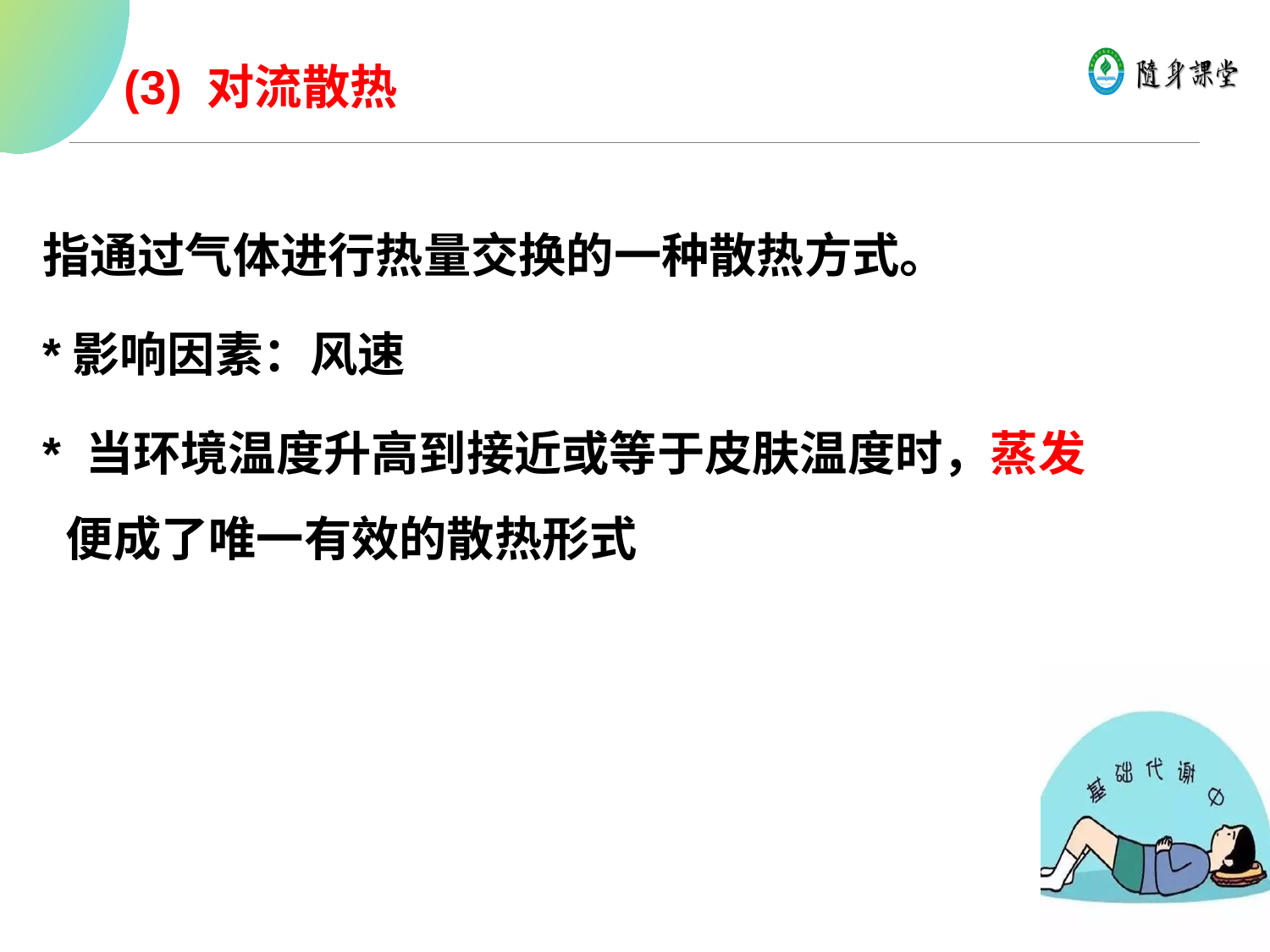

(3) 对流散热
指通过气体进行热量交换的一种散热方式。
*影响因素：风速
* 当环境温度升高到接近或等于皮肤温度时，蒸发便成了唯一有效的散热形式